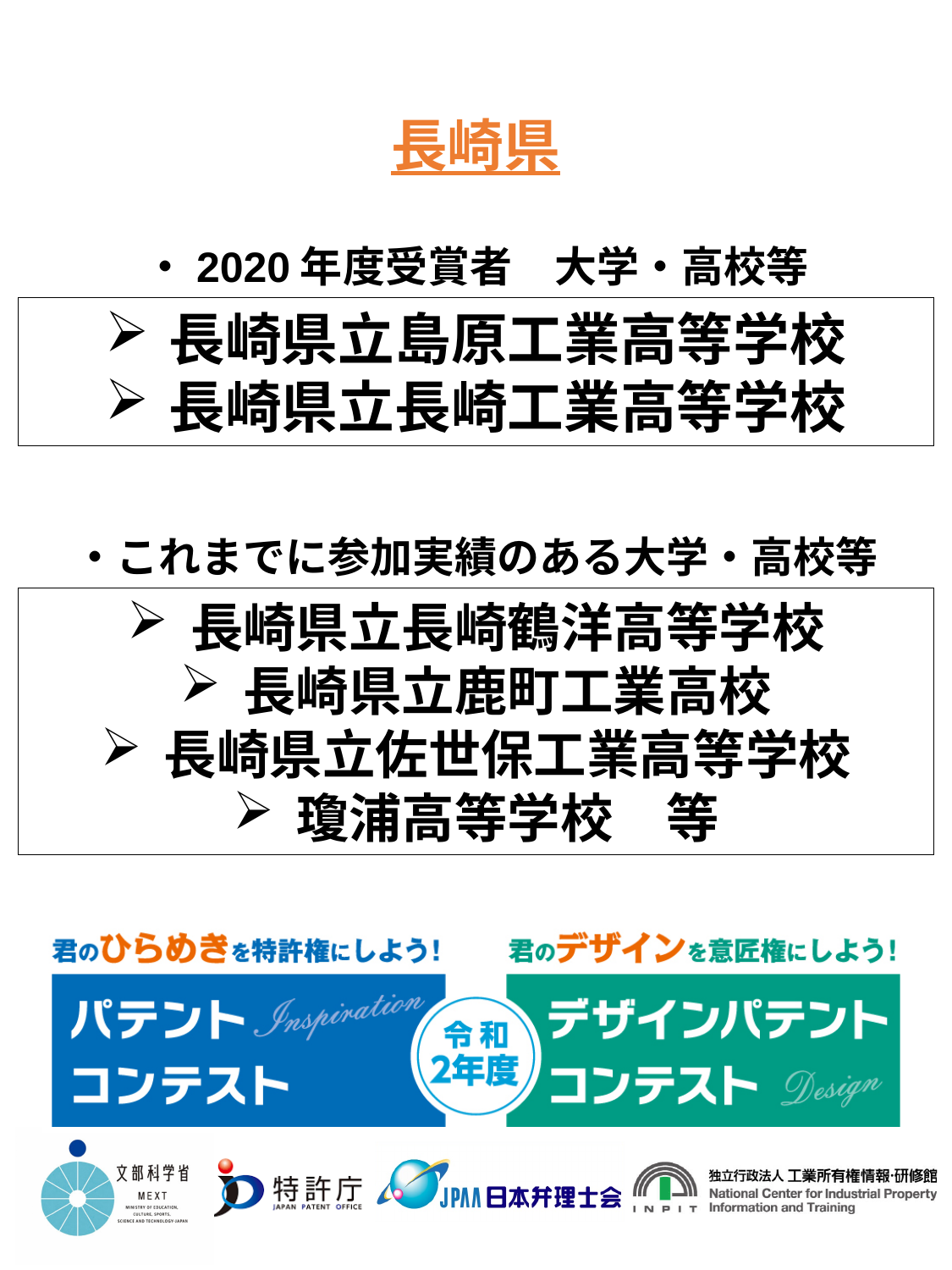

長崎県
・2020年度受賞者　大学・高校等
長崎県立島原工業高等学校
長崎県立長崎工業高等学校
・これまでに参加実績のある大学・高校等
長崎県立長崎鶴洋高等学校
長崎県立鹿町工業高校
長崎県立佐世保工業高等学校
瓊浦高等学校　等